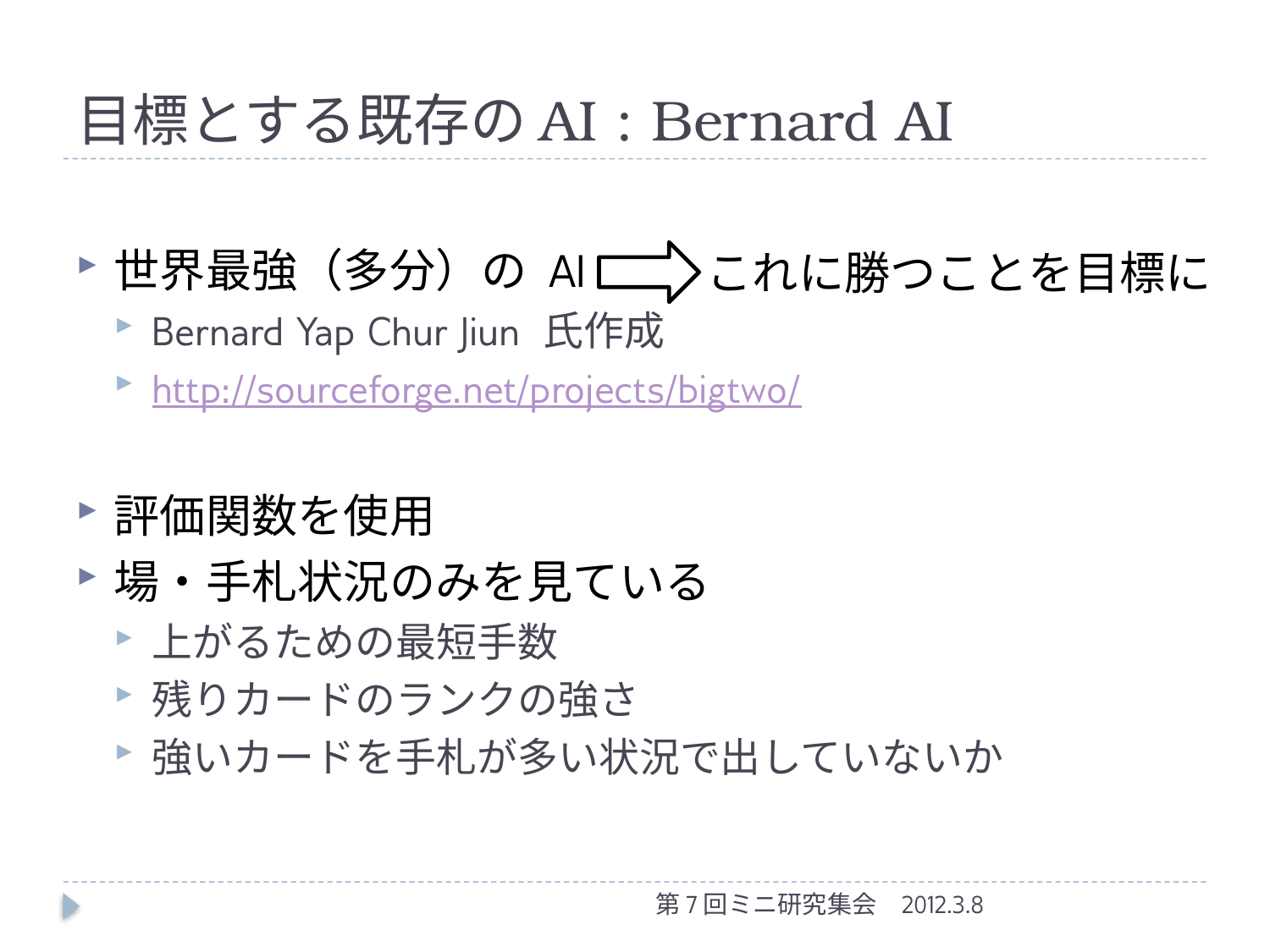

# 目標とする既存のAI : Bernard AI

世界最強（多分）の AI
Bernard Yap Chur Jiun 氏作成
http://sourceforge.net/projects/bigtwo/

評価関数を使用
場・手札状況のみを見ている
上がるための最短手数
残りカードのランクの強さ
強いカードを手札が多い状況で出していないか
これに勝つことを目標に

第7回ミニ研究集会
2012.3.8